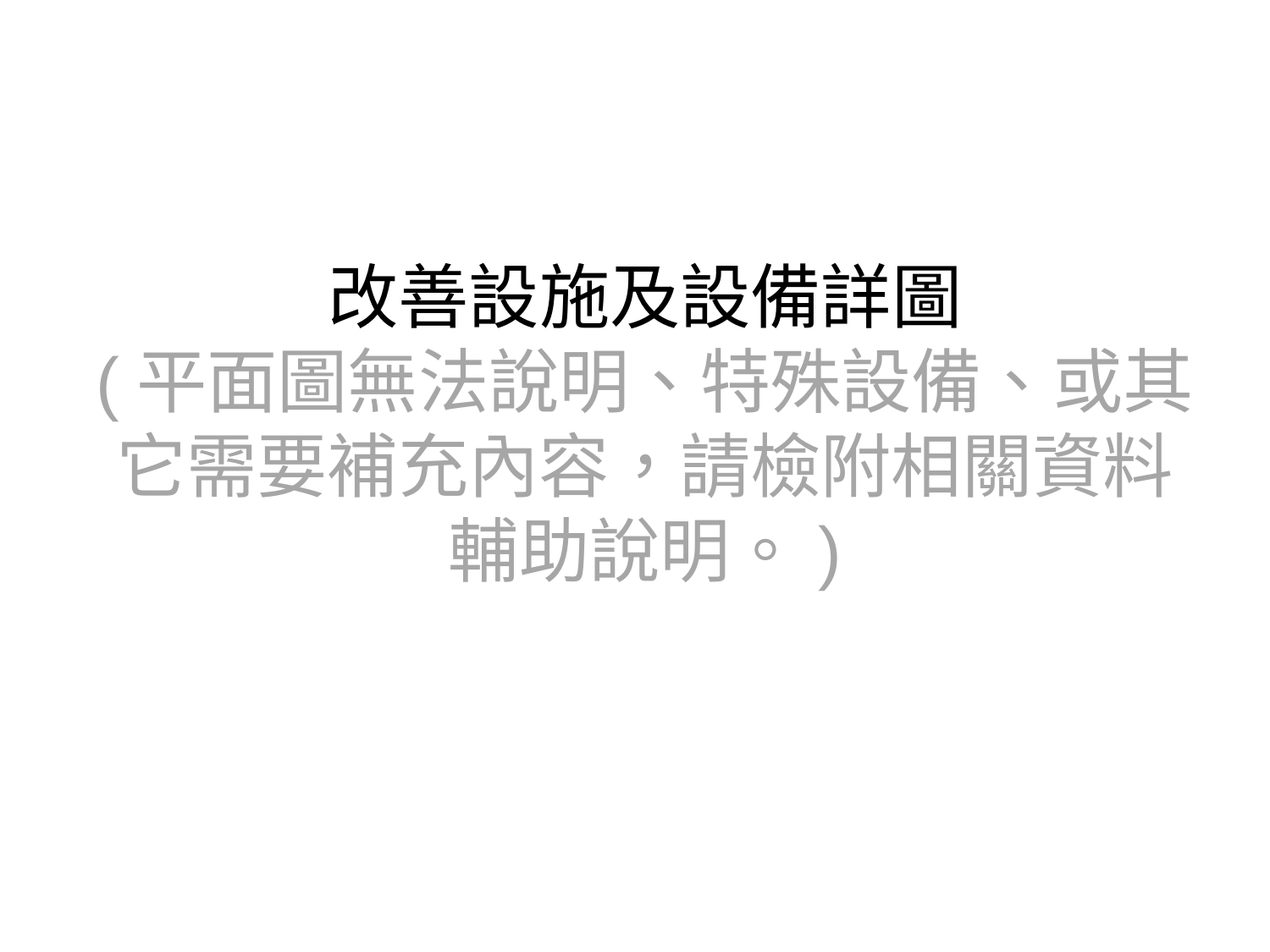

改善設施及設備詳圖
(平面圖無法說明、特殊設備、或其它需要補充內容，請檢附相關資料輔助說明。)